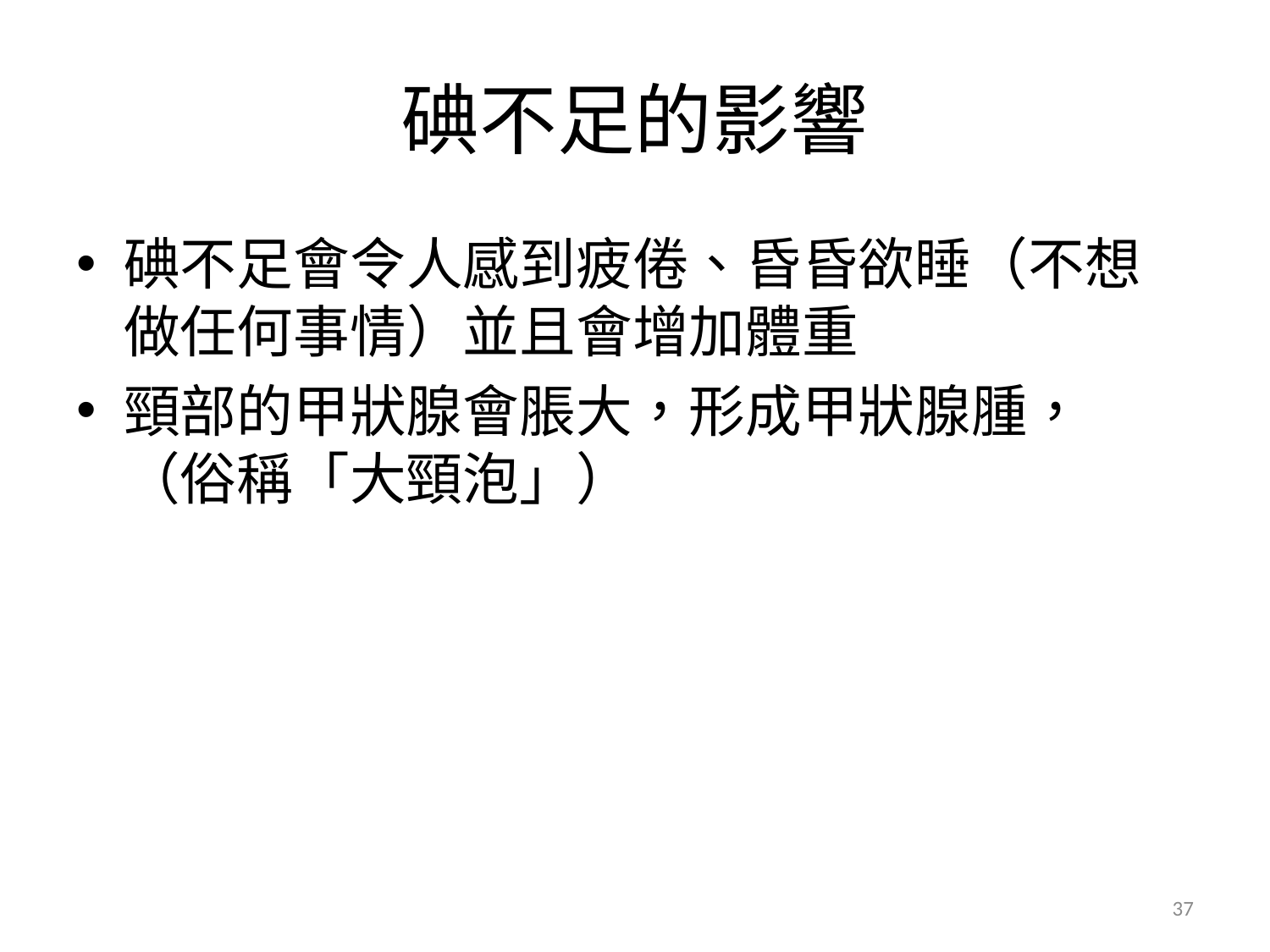

# 碘不足的影響
碘不足會令人感到疲倦、昏昏欲睡（不想做任何事情）並且會增加體重
頸部的甲狀腺會脹大，形成甲狀腺腫，（俗稱「大頸泡」）
37